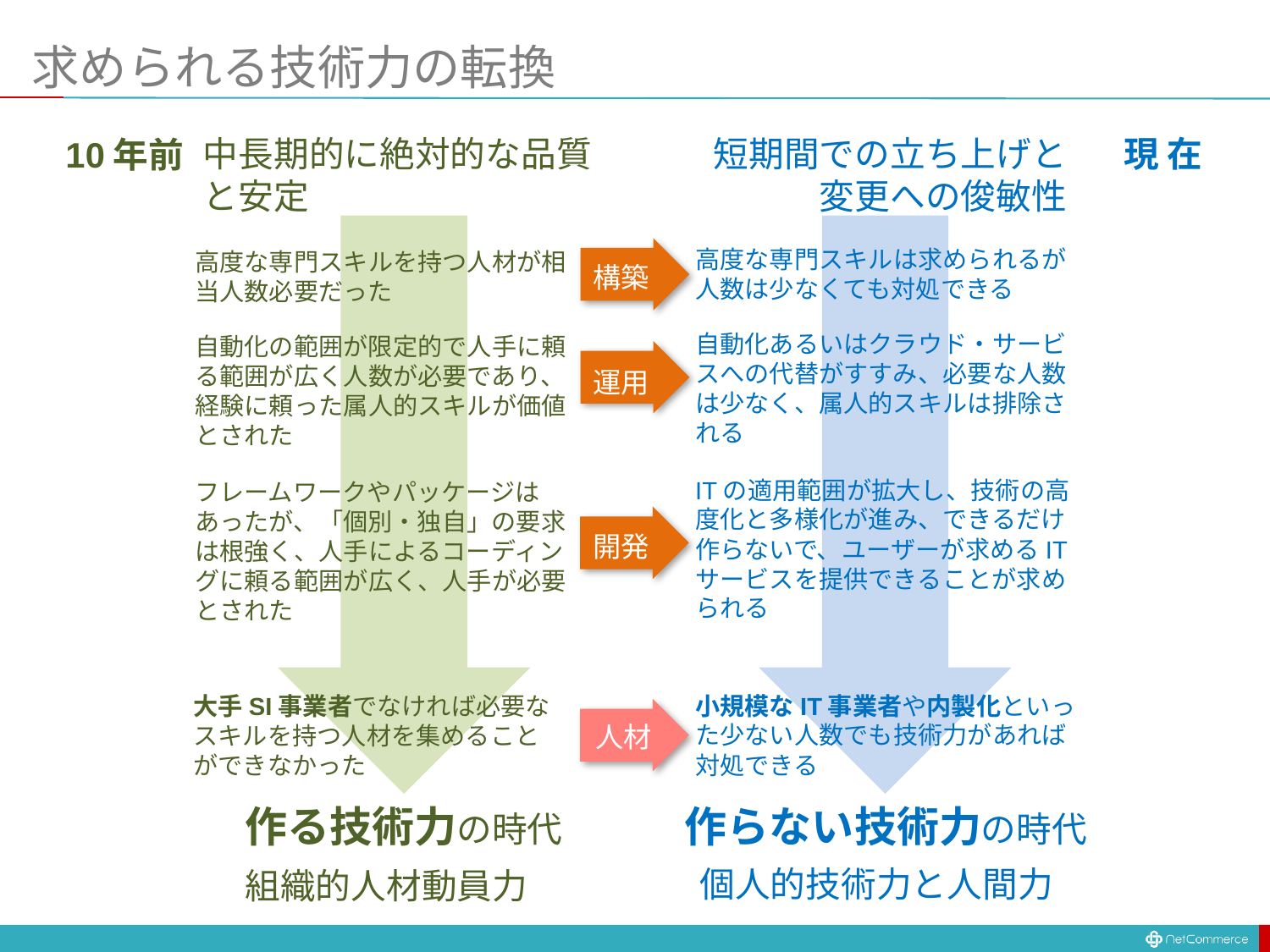

# 求められる技術力の転換
中長期的に絶対的な品質と安定
短期間での立ち上げと
変更への俊敏性
現 在
10年前

高度な専門スキルは求められるが人数は少なくても対処できる
高度な専門スキルを持つ人材が相当人数必要だった
構築
自動化あるいはクラウド・サービスへの代替がすすみ、必要な人数は少なく、属人的スキルは排除される
自動化の範囲が限定的で人手に頼る範囲が広く人数が必要であり、経験に頼った属人的スキルが価値とされた

運用
ITの適用範囲が拡大し、技術の高度化と多様化が進み、できるだけ作らないで、ユーザーが求めるITサービスを提供できることが求められる
フレームワークやパッケージはあったが、「個別・独自」の要求は根強く、人手によるコーディングに頼る範囲が広く、人手が必要とされた

開発
小規模なIT事業者や内製化といった少ない人数でも技術力があれば対処できる
大手SI事業者でなければ必要なスキルを持つ人材を集めることができなかった

人材
作る技術力の時代
作らない技術力の時代
個人的技術力と人間力
組織的人材動員力